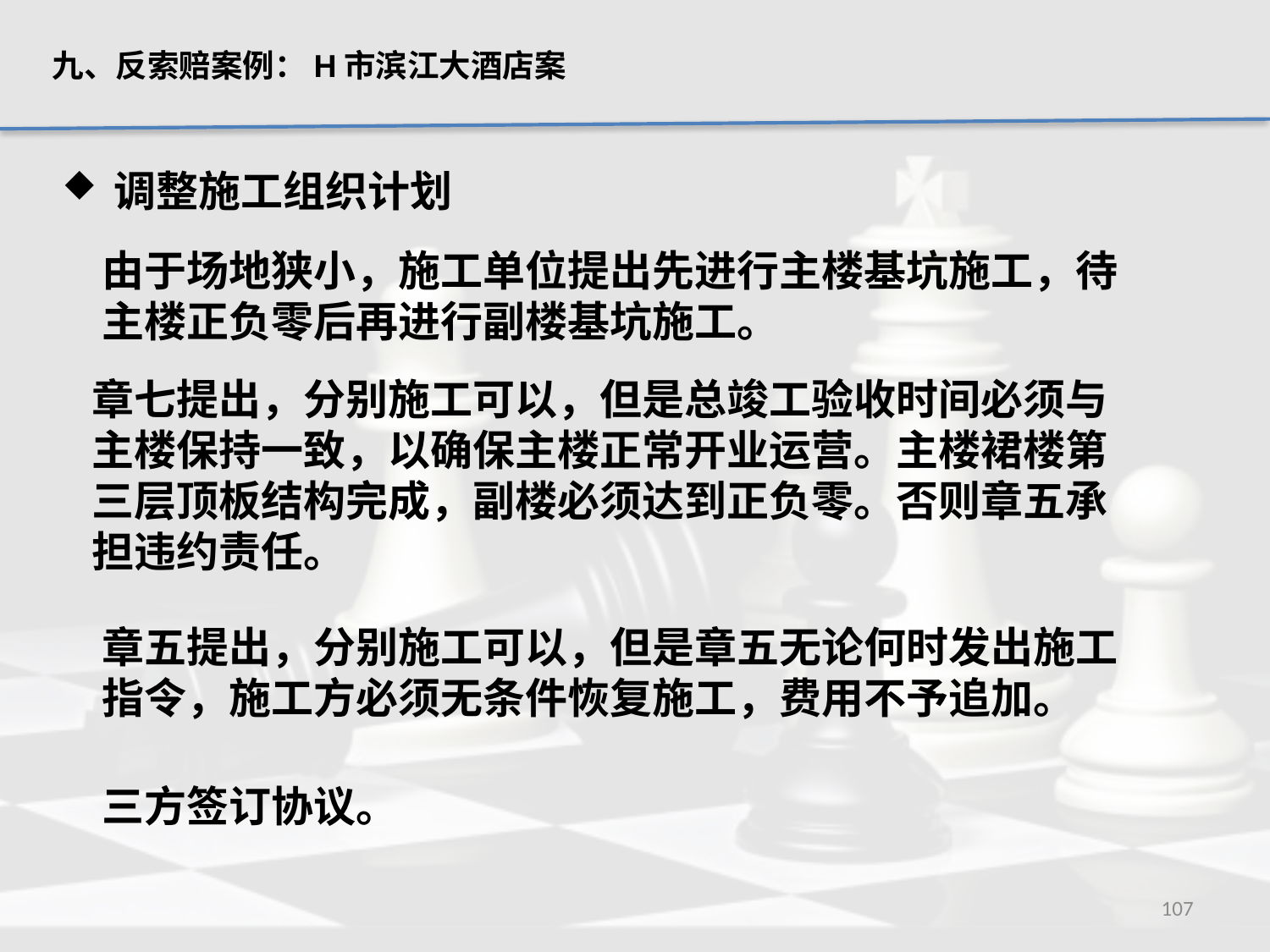

九、反索赔案例：H市滨江大酒店案
 调整施工组织计划
由于场地狭小，施工单位提出先进行主楼基坑施工，待主楼正负零后再进行副楼基坑施工。
章七提出，分别施工可以，但是总竣工验收时间必须与主楼保持一致，以确保主楼正常开业运营。主楼裙楼第三层顶板结构完成，副楼必须达到正负零。否则章五承担违约责任。
章五提出，分别施工可以，但是章五无论何时发出施工指令，施工方必须无条件恢复施工，费用不予追加。
三方签订协议。
107